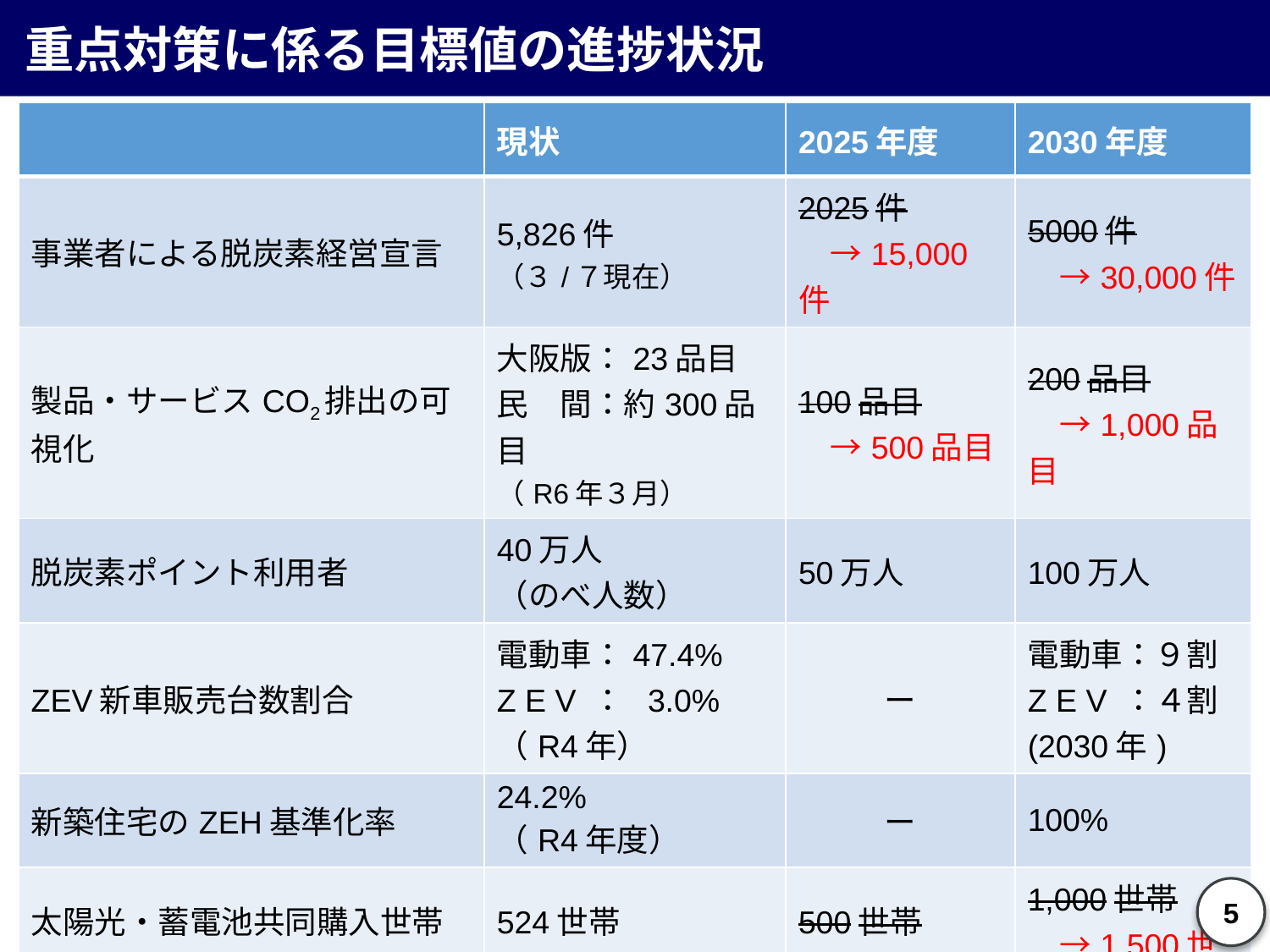

重点対策に係る目標値の進捗状況
|  | 現状 | 2025年度 | 2030年度 |
| --- | --- | --- | --- |
| 事業者による脱炭素経営宣言 | 5,826件 （３/７現在） | 2025件 　→15,000件 | 5000件 　→30,000件 |
| 製品・サービスCO2排出の可視化 | 大阪版：23品目 民　間：約300品目 （R6年３月） | 100品目 　→500品目 | 200品目 　→1,000品目 |
| 脱炭素ポイント利用者 | 40万人 （のべ人数） | 50万人 | 100万人 |
| ZEV新車販売台数割合 | 電動車：47.4% Z E V ： 3.0% （R4年） | ー | 電動車：９割 Z E V ：４割 (2030年) |
| 新築住宅のZEH基準化率 | 24.2% （R4年度） | ー | 100% |
| 太陽光・蓄電池共同購入世帯数 | 524世帯 （累計） | 500世帯 　→750世帯 | 1,000世帯 　→1,500世帯 |
| 公用車ZEV導入台数割合 | 電動車：93% Z E V ： 0% （R４年度） | ー | 電動車：10割 Z E V ： ５割 |
5